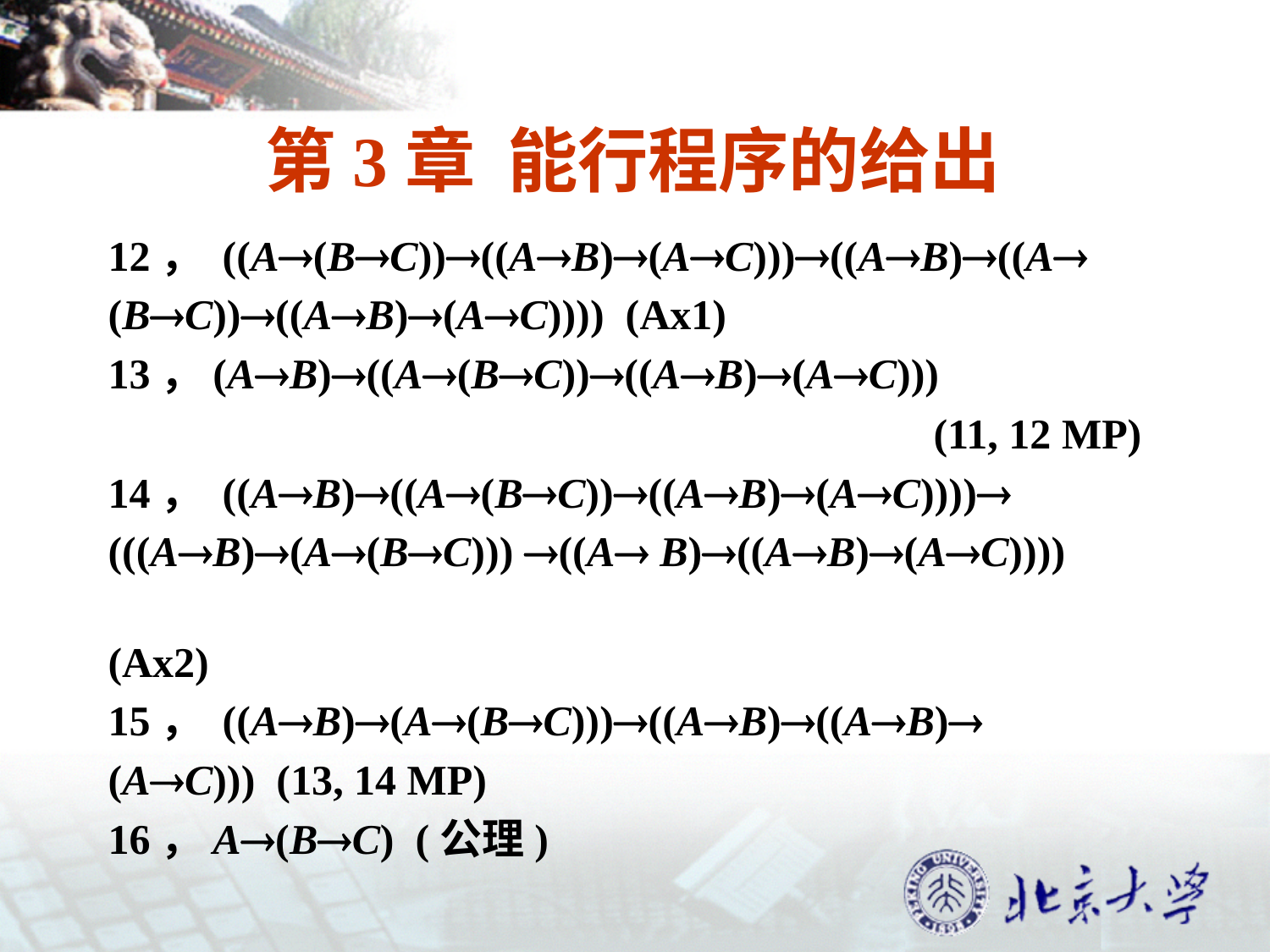

# 第3章  能行程序的给出
12， ((A→(B→C))→((A→B)→(A→C)))→((A→B)→((A→
(B→C))→((A→B)→(A→C))))  (Ax1)
13，(A→B)→((A→(B→C))→((A→B)→(A→C)))
                                                                              (11, 12 MP)
14， ((A→B)→((A→(B→C))→((A→B)→(A→C))))→
(((A→B)→(A→(B→C))) →((A→ B)→((A→B)→(A→C))))
(Ax2)
15， ((A→B)→(A→(B→C)))→((A→B)→((A→B)→
(A→C)))  (13, 14 MP)
16，A→(B→C)  (公理)